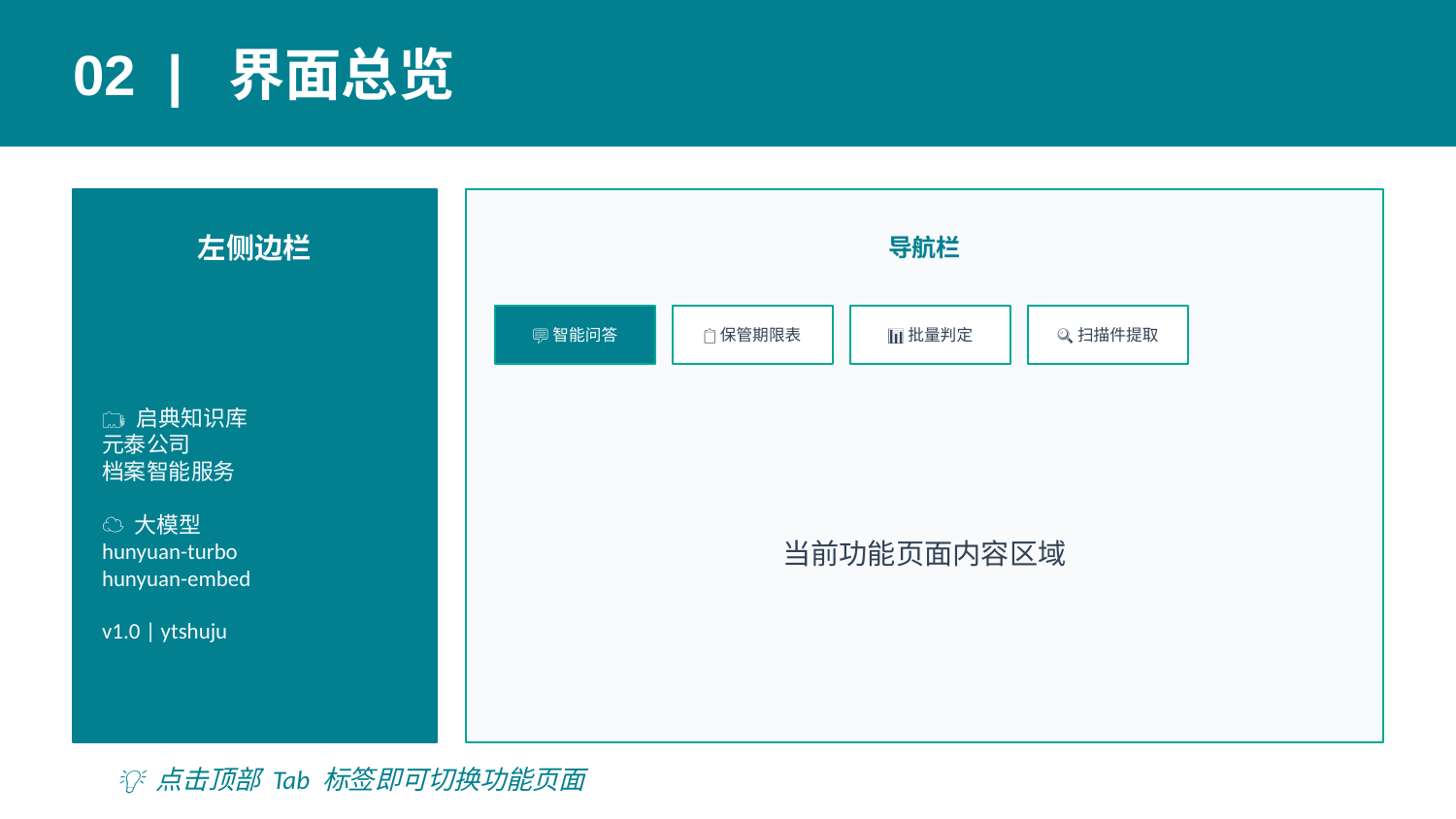

02  |  界面总览

左侧边栏
导航栏

💬智能问答
📋保管期限表
📊批量判定
🔍扫描件提取
🗂️ 启典知识库
元泰公司
档案智能服务

☁️ 大模型
hunyuan-turbo
hunyuan-embed

v1.0 | ytshuju
当前功能页面内容区域
💡 点击顶部 Tab 标签即可切换功能页面